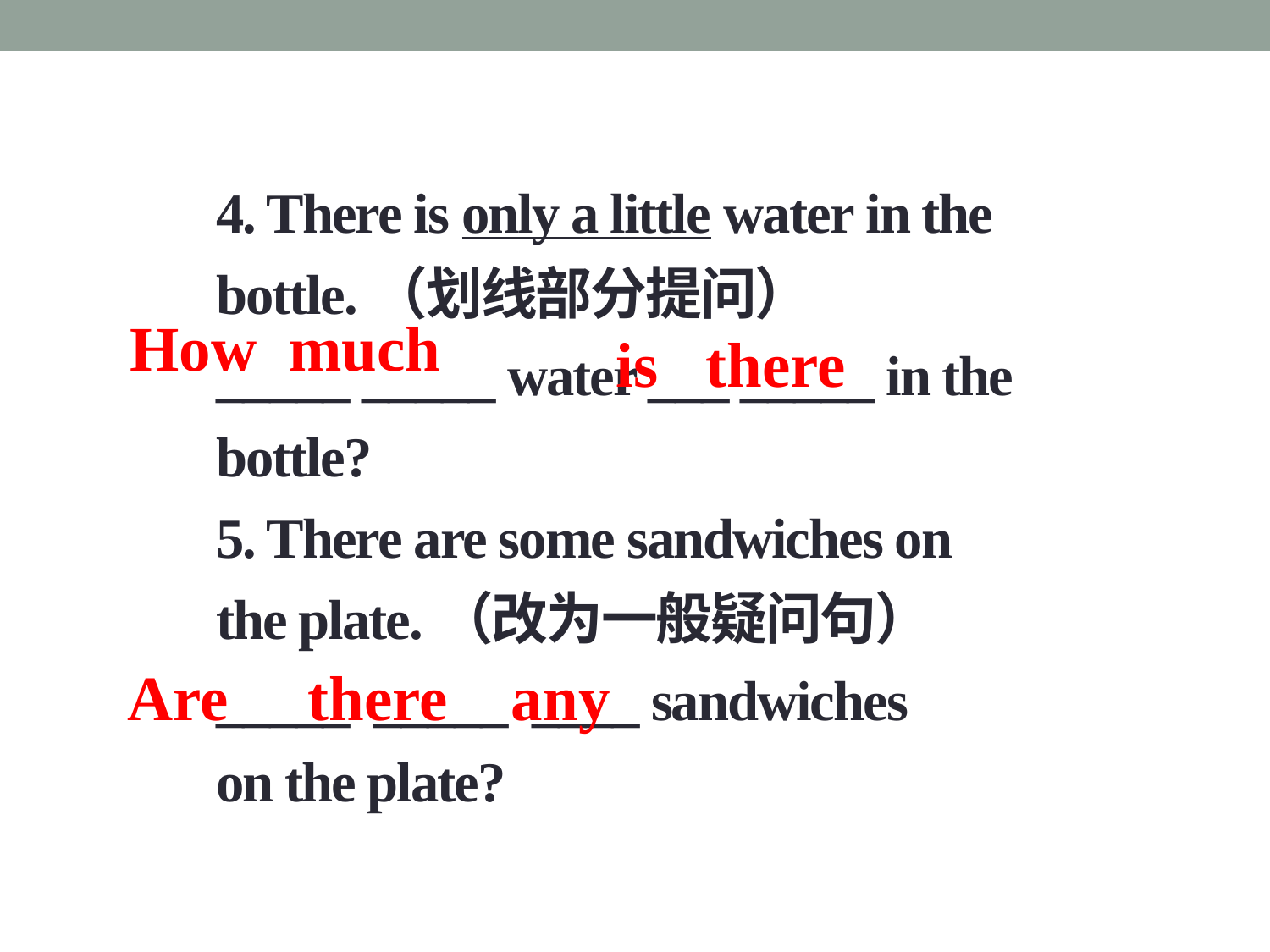

4. There is only a little water in the
bottle.（划线部分提问）
_____ _____ water ___ _____ in the 
bottle?
5. There are some sandwiches on 
the plate.（改为一般疑问句）
_____  _____  ____ sandwiches 
on the plate?
 How  much
is   there
Are     there    any